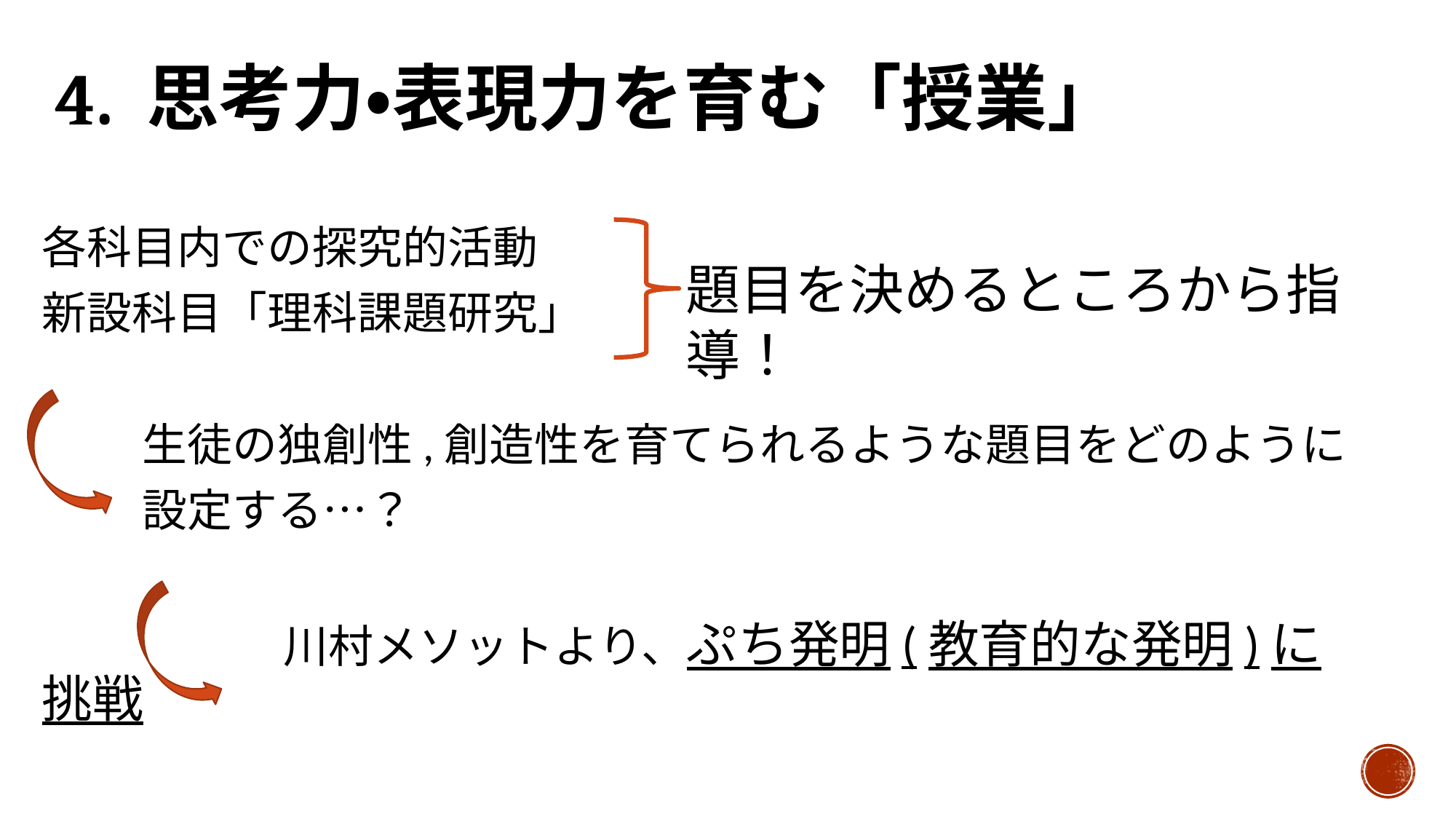

# 4. 思考力・表現力を育む「授業」
各科目内での探究的活動
新設科目「理科課題研究」

　　 生徒の独創性,創造性を育てられるような題目をどのように
　　 設定する…？

　　      　　川村メソットより、ぷち発明(教育的な発明)に挑戦

題目を決めるところから指導！